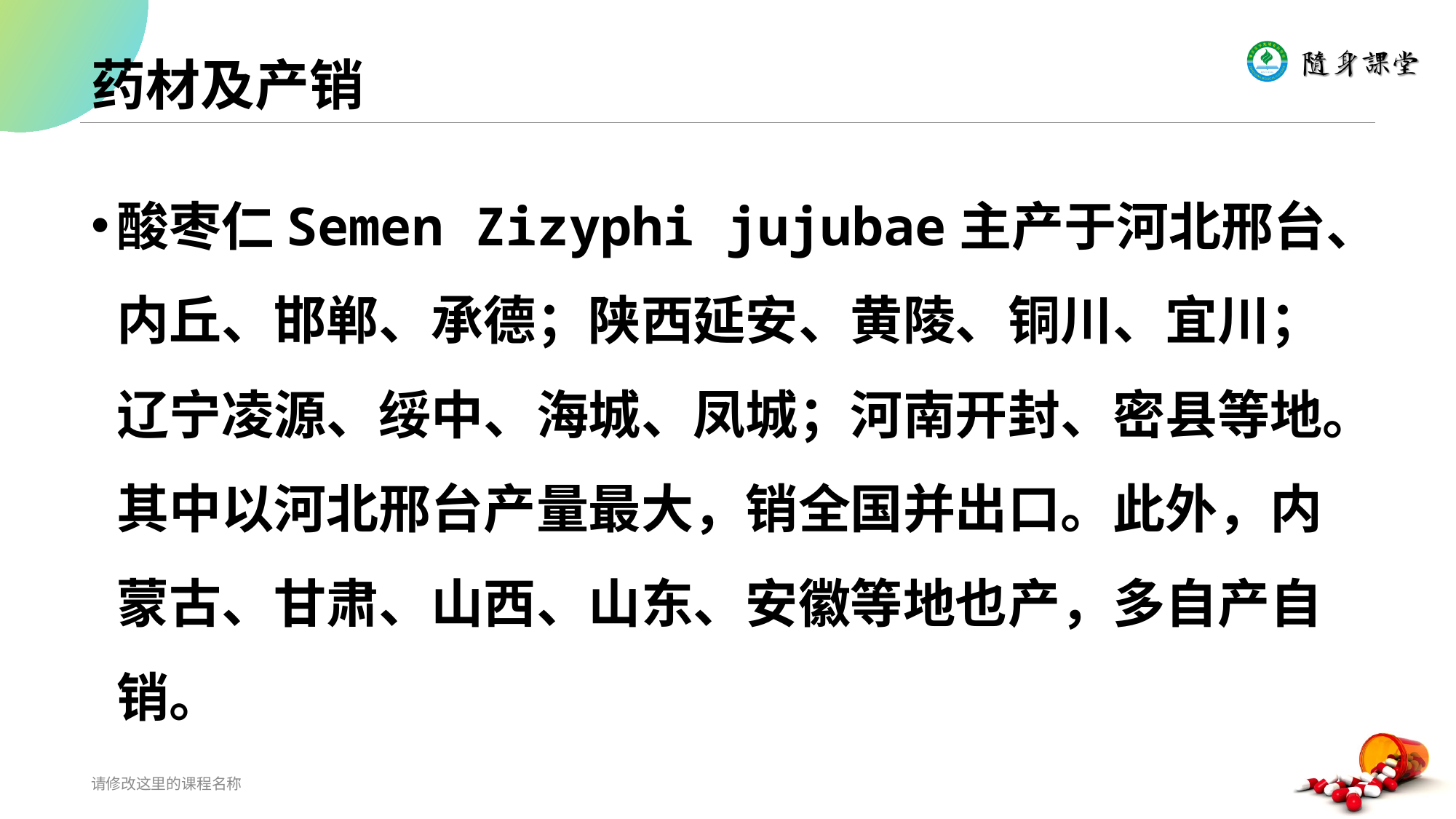

# 药材及产销
酸枣仁Semen Zizyphi jujubae主产于河北邢台、内丘、邯郸、承德；陕西延安、黄陵、铜川、宜川；辽宁凌源、绥中、海城、凤城；河南开封、密县等地。其中以河北邢台产量最大，销全国并出口。此外，内蒙古、甘肃、山西、山东、安徽等地也产，多自产自销。
请修改这里的课程名称
10